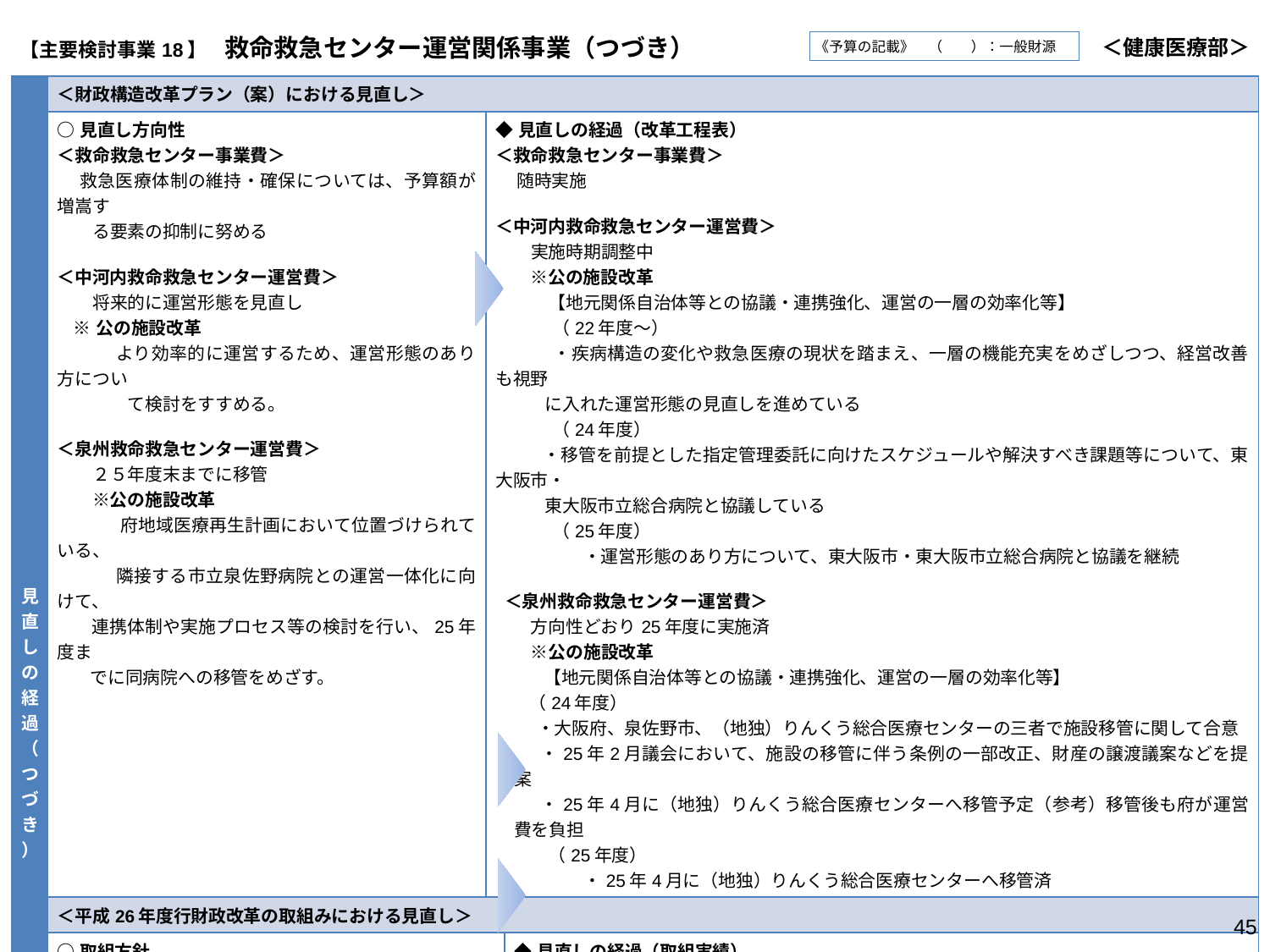

| 【主要検討事業18】　救命救急センター運営関係事業（つづき） | ＜健康医療部＞ |
| --- | --- |
《予算の記載》　（　　）：一般財源
| 見直しの経過（つづき） | ＜財政構造改革プラン（案）における見直し＞ |  |  |
| --- | --- | --- | --- |
|  | ○見直し方向性 ＜救命救急センター事業費＞ 　 救急医療体制の維持・確保については、予算額が増嵩す 　　る要素の抑制に努める ＜中河内救命救急センター運営費＞ 　　将来的に運営形態を見直し ※公の施設改革 　　　 より効率的に運営するため、運営形態のあり方につい 　　　　て検討をすすめる。 ＜泉州救命救急センター運営費＞ 　　２５年度末までに移管 　　※公の施設改革 　　　府地域医療再生計画において位置づけられている、 　　　 隣接する市立泉佐野病院との運営一体化に向けて、 連携体制や実施プロセス等の検討を行い、25年度ま でに同病院への移管をめざす。 | ◆見直しの経過（改革工程表） ＜救命救急センター事業費＞ 随時実施 ＜中河内救命救急センター運営費＞ 　　実施時期調整中 　　※公の施設改革 　　　【地元関係自治体等との協議・連携強化、運営の一層の効率化等】 　　　 （22年度～） 　 ・疾病構造の変化や救急医療の現状を踏まえ、一層の機能充実をめざしつつ、経営改善も視野 に入れた運営形態の見直しを進めている 　　　 （24年度） ・移管を前提とした指定管理委託に向けたスケジュールや解決すべき課題等について、東大阪市・ 東大阪市立総合病院と協議している 　　　 （25年度） 　　　　　・運営形態のあり方について、東大阪市・東大阪市立総合病院と協議を継続 ＜泉州救命救急センター運営費＞ 　　方向性どおり25年度に実施済 　　※公の施設改革 　　 【地元関係自治体等との協議・連携強化、運営の一層の効率化等】 （24年度） ・大阪府、泉佐野市、（地独）りんくう総合医療センターの三者で施設移管に関して合意 ・25年2月議会において、施設の移管に伴う条例の一部改正、財産の譲渡議案などを提案 ・25年4月に（地独）りんくう総合医療センターへ移管予定（参考）移管後も府が運営費を負担 　　　（25年度） 　　　　　・25年4月に（地独）りんくう総合医療センターへ移管済 | ◆見直しの経過（改革工程表） ＜救命救急センター事業費＞ 随時実施 ＜中河内救命救急センター運営費＞ 　　実施時期調整中 　　※公の施設改革 　　　【地元関係自治体等との協議・連携強化、運営の一層の効率化等】 　　　 （22年度～） 　 ・疾病構造の変化や救急医療の現状を踏まえ、一層の機能充実をめざしつつ、経営改善も視野 に入れた運営形態の見直しを進めている 　　　 （24年度） ・移管を前提とした指定管理委託に向けたスケジュールや解決すべき課題等について、東大阪市・ 東大阪市立総合病院と協議している 　　　 （25年度） 　　　　　・運営形態のあり方について、東大阪市・東大阪市立総合病院と協議を継続 ＜泉州救命救急センター運営費＞ 　　方向性どおり25年度に実施済 　　※公の施設改革 　　 【地元関係自治体等との協議・連携強化、運営の一層の効率化等】 （24年度） ・大阪府、泉佐野市、（地独）りんくう総合医療センターの三者で施設移管に関して合意 ・25年2月議会において、施設の移管に伴う条例の一部改正、財産の譲渡議案などを提案 ・25年4月に（地独）りんくう総合医療センターへ移管予定（参考）移管後も府が運営費を負担 （25年度） ・25年4月に（地独）りんくう総合医療センターへ移管済 |
|  | ＜平成26年度行財政改革の取組みにおける見直し＞ |  |  |
|  | ○取組方針 ＜中河内救命救急センター＞※公の施設改革 　 運営形態のあり方について、東大阪市・東大阪市立総合病院と協議を継続していく |  | ◆見直しの経過（取組実績） ＜中河内救命救急センター＞※公の施設改革 　 運営形態のあり方について、東大阪市・東大阪市立総合病院と協議を継続中 |
|  | ＜行財政改革推進プラン（案）における見直し＞ |  |  |
|  | ○見直しの方向性 ＜中河内救命救急センター＞※公の施設改革 　 運営形態のあり方について、東大阪市・東大阪市立総合病院と協議を継続していく |  | ◆見直しの経過（取組実績） ＜中河内救命救急センター＞※公の施設改革 　○平成29年４月から（地独）市立東大阪医療センターを指定管理者として指定。 　○運営形態のあり方について、引き続き東大阪市・市立東大阪医療センターと協議を継続していく。 |

45